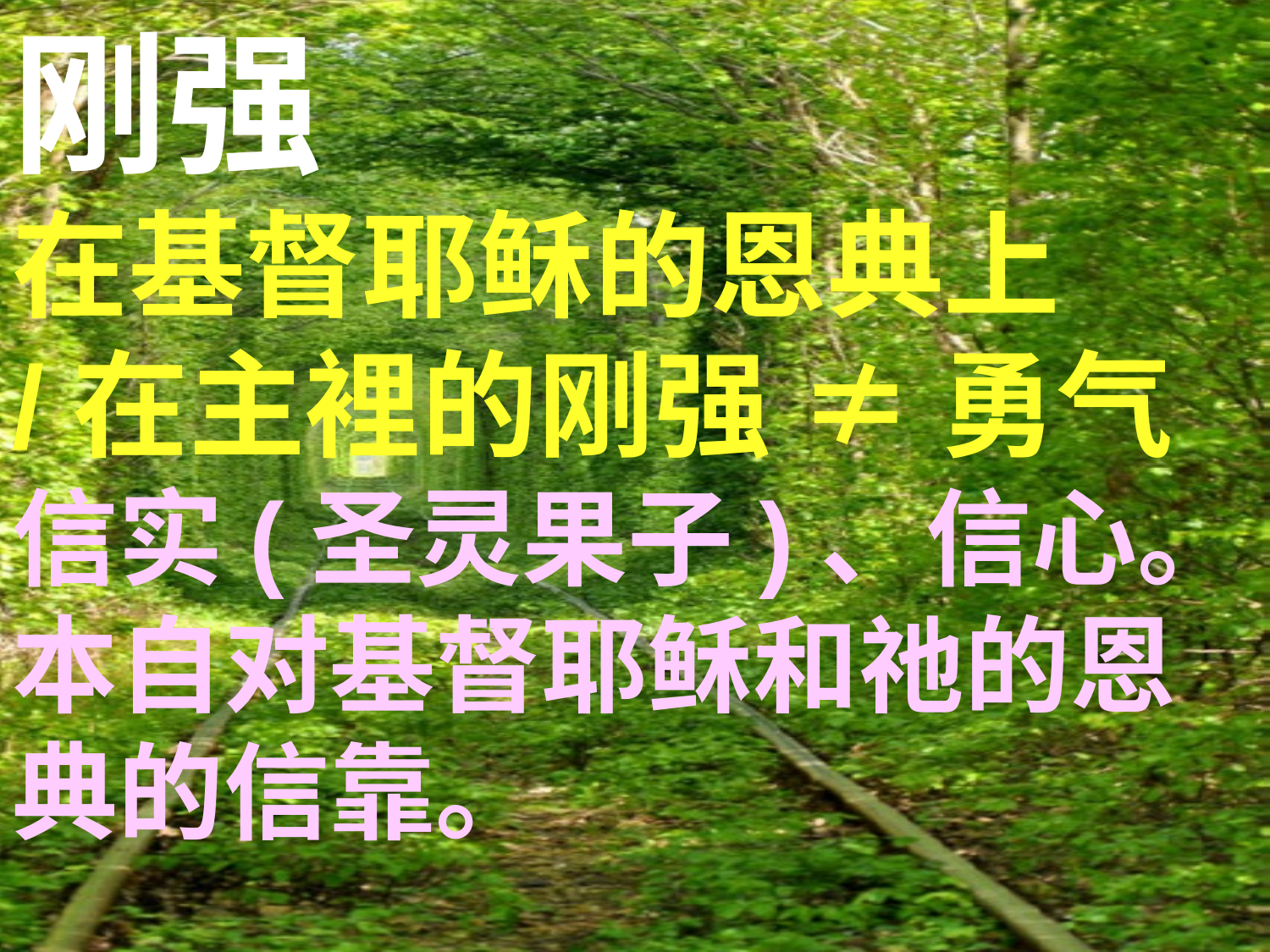

刚强
在基督耶稣的恩典上
/在主裡的刚强 ≠ 勇气
信实(圣灵果子)、信心。
本自对基督耶稣和祂的恩典的信靠。